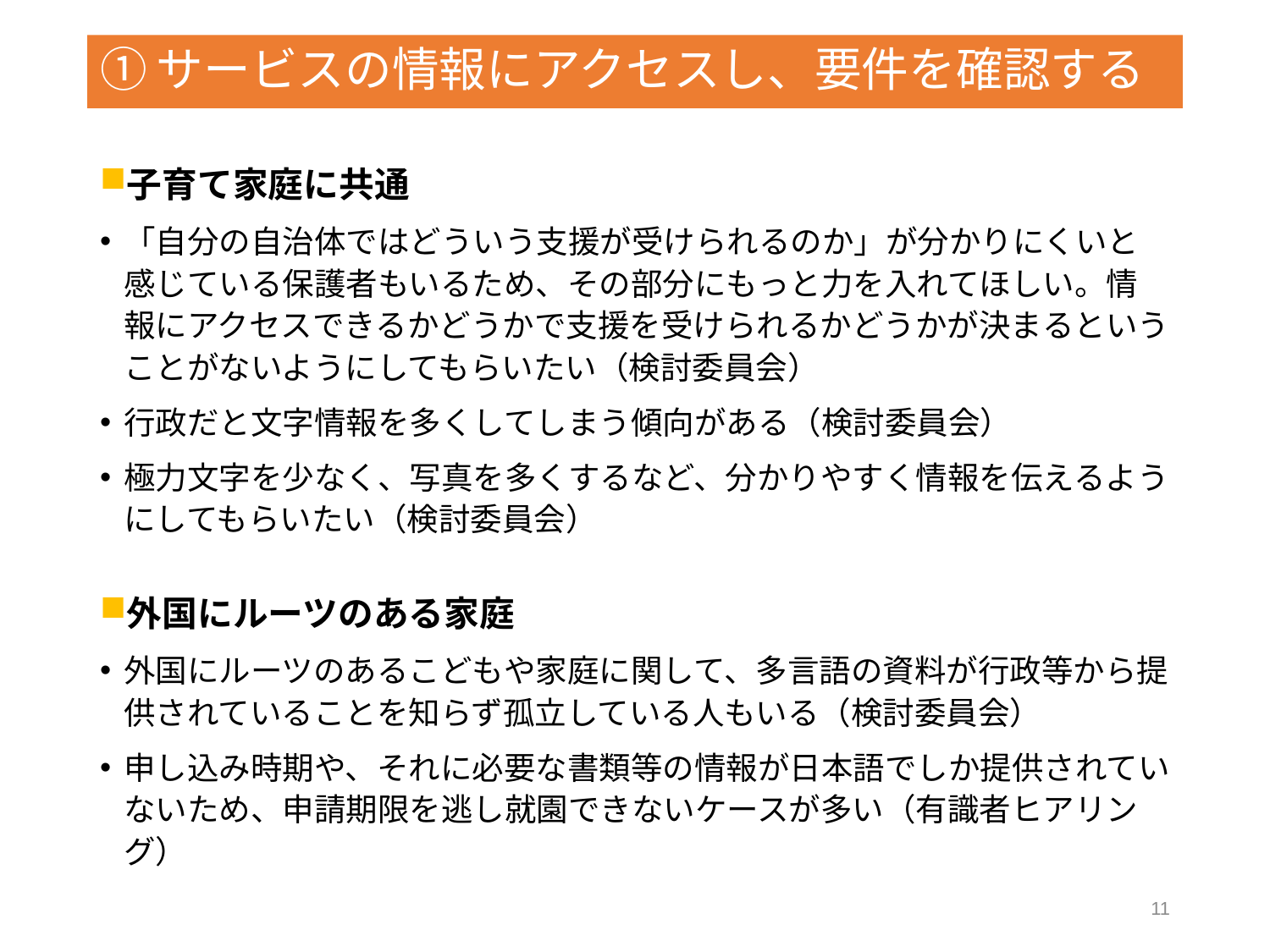

# ①サービスの情報にアクセスし、要件を確認する

子育て家庭に共通
「自分の自治体ではどういう支援が受けられるのか」が分かりにくいと感じている保護者もいるため、その部分にもっと力を入れてほしい。情報にアクセスできるかどうかで支援を受けられるかどうかが決まるということがないようにしてもらいたい（検討委員会）
行政だと文字情報を多くしてしまう傾向がある（検討委員会）
極力文字を少なく、写真を多くするなど、分かりやすく情報を伝えるようにしてもらいたい（検討委員会）

外国にルーツのある家庭
外国にルーツのあるこどもや家庭に関して、多言語の資料が行政等から提供されていることを知らず孤立している人もいる（検討委員会）
申し込み時期や、それに必要な書類等の情報が日本語でしか提供されていないため、申請期限を逃し就園できないケースが多い（有識者ヒアリング）
11